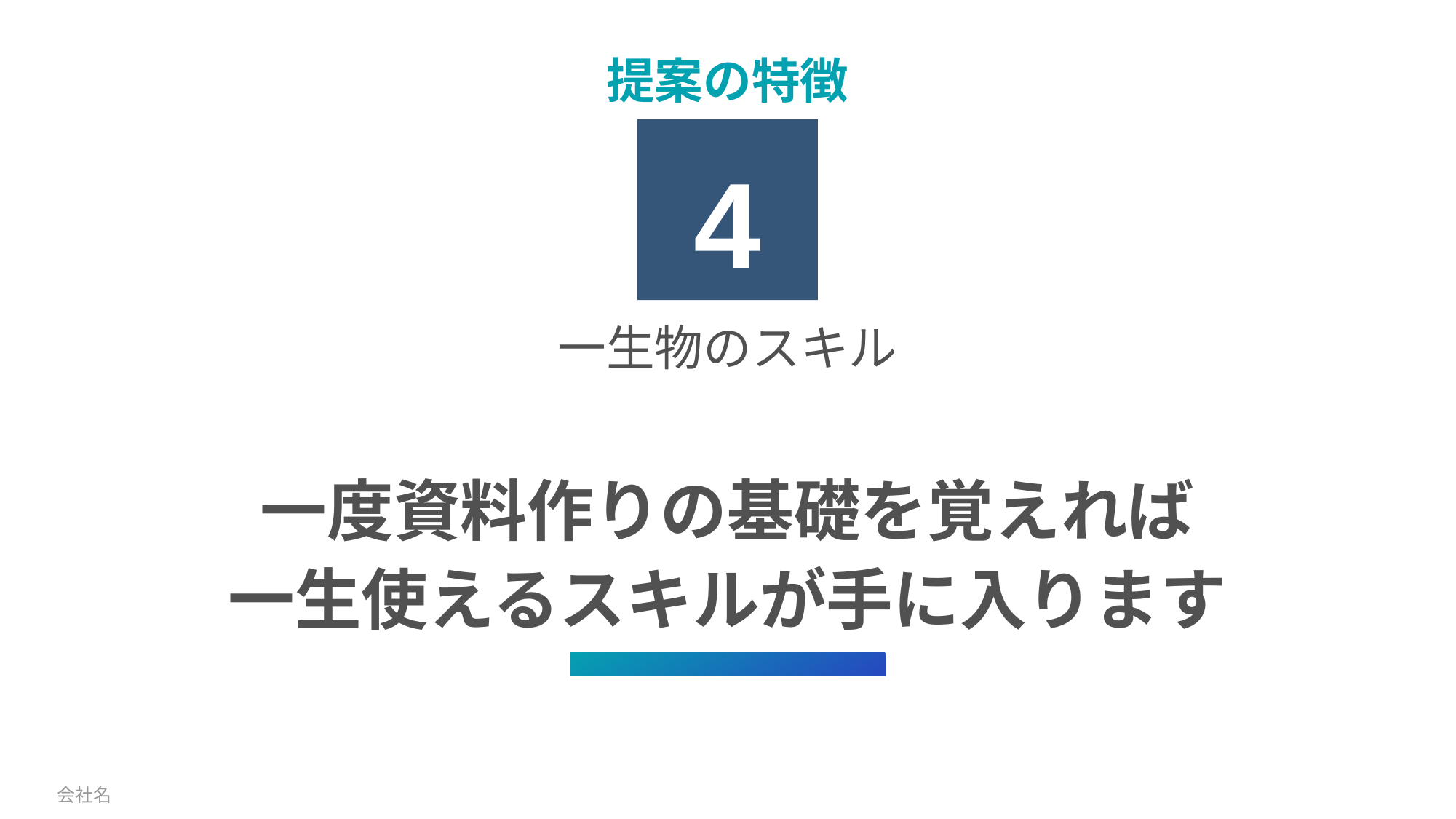

# 提案の特徴
4
一生物のスキル
一度資料作りの基礎を覚えれば
一生使えるスキルが手に入ります

会社名